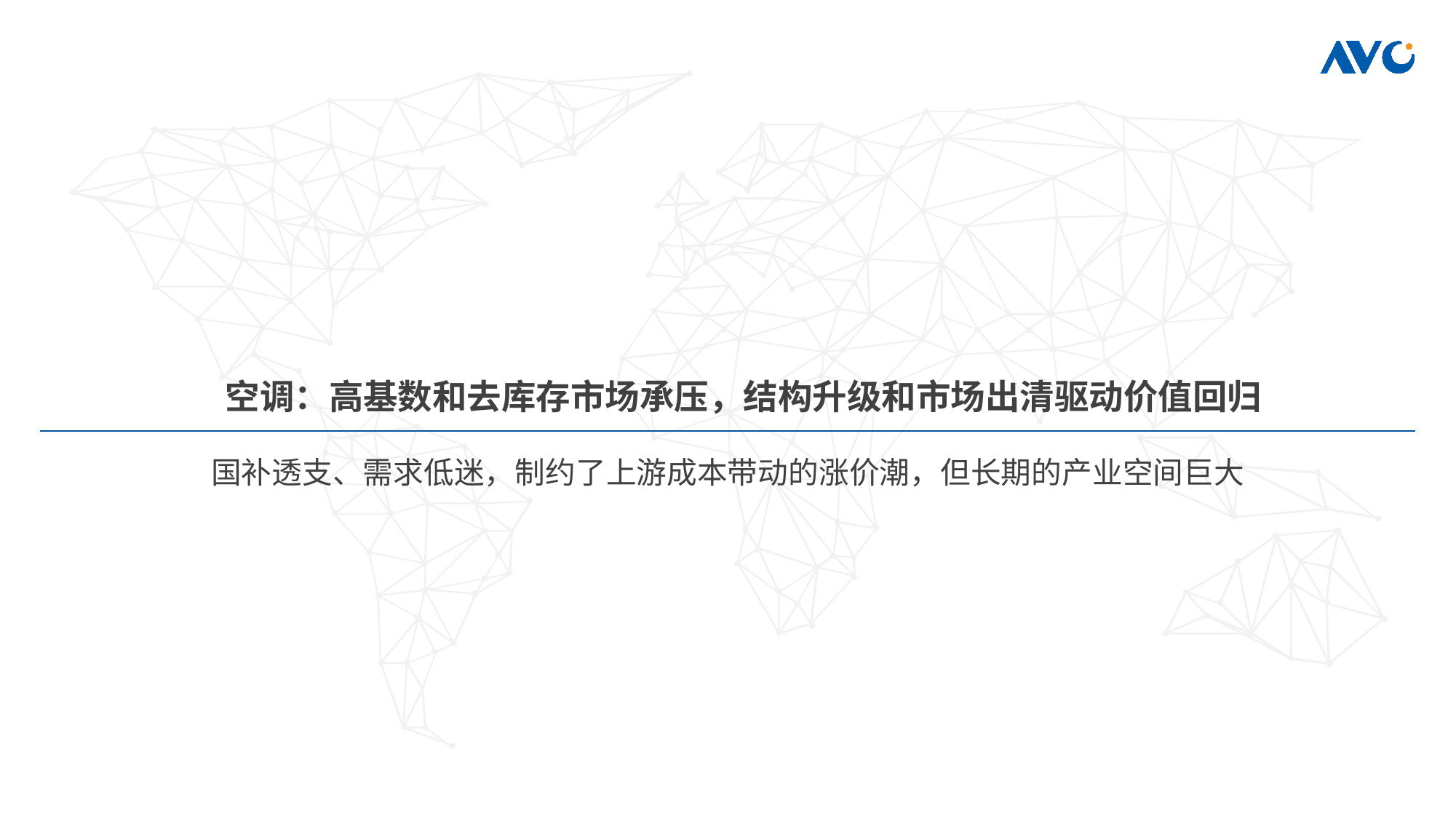

空调：高基数和去库存市场承压，结构升级和市场出清驱动价值回归
国补透支、需求低迷，制约了上游成本带动的涨价潮，但长期的产业空间巨大